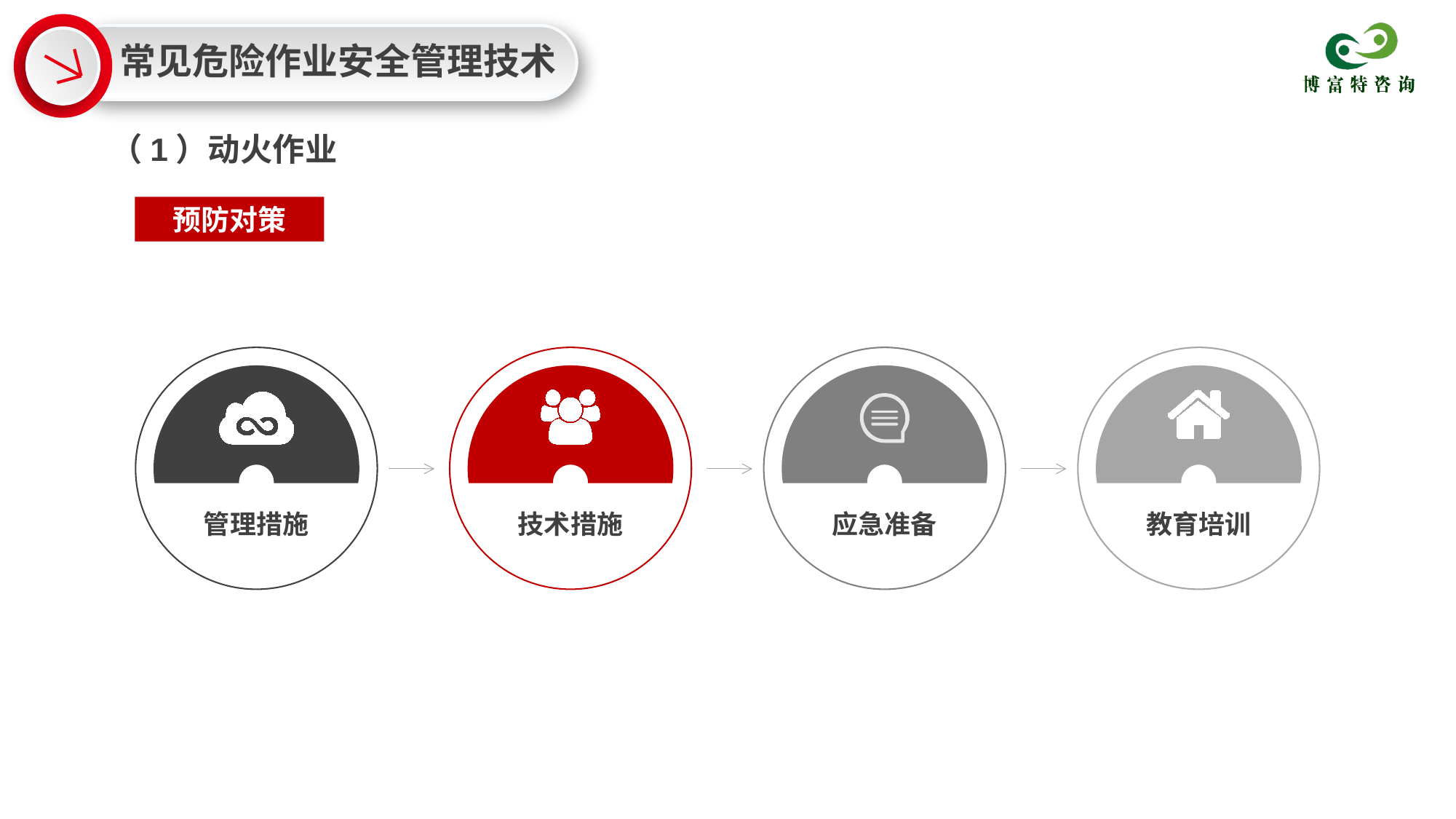

常见危险作业安全管理技术
（1）动火作业
预防对策

管理措施
技术措施
应急准备
教育培训